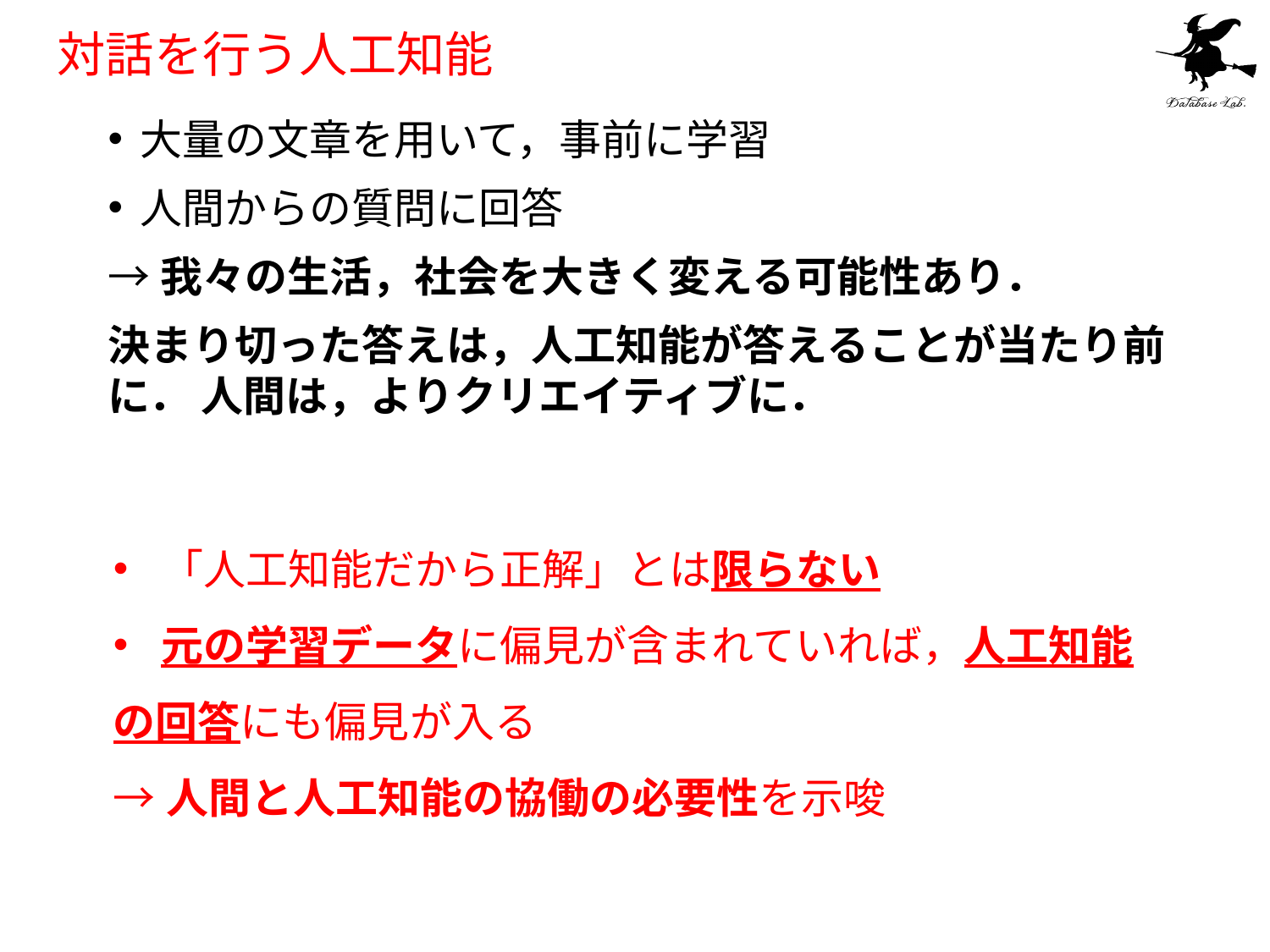

# 対話を行う人工知能
大量の文章を用いて，事前に学習
人間からの質問に回答
→我々の生活，社会を大きく変える可能性あり．
決まり切った答えは，人工知能が答えることが当たり前に． 人間は，よりクリエイティブに．
「人工知能だから正解」とは限らない
元の学習データに偏見が含まれていれば，人工知能
の回答にも偏見が入る
→人間と人工知能の協働の必要性を示唆